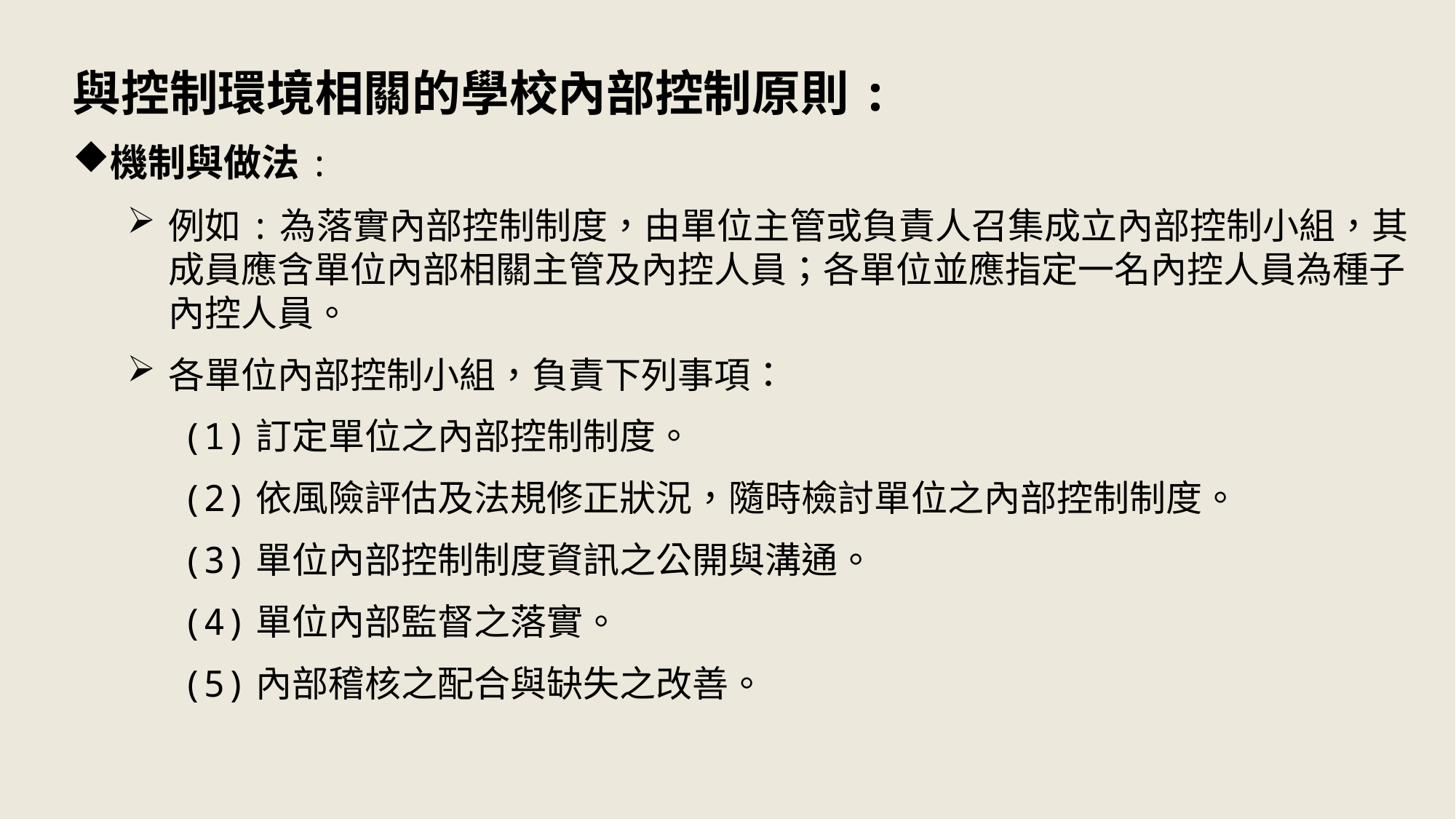

與控制環境相關的學校內部控制原則:
機制與做法:
例如:為落實內部控制制度，由單位主管或負責人召集成立內部控制小組，其成員應含單位內部相關主管及內控人員；各單位並應指定一名內控人員為種子內控人員。
各單位內部控制小組，負責下列事項：
     (1)訂定單位之內部控制制度。
     (2)依風險評估及法規修正狀況，隨時檢討單位之內部控制制度。
     (3)單位內部控制制度資訊之公開與溝通。
     (4)單位內部監督之落實。
     (5)內部稽核之配合與缺失之改善。